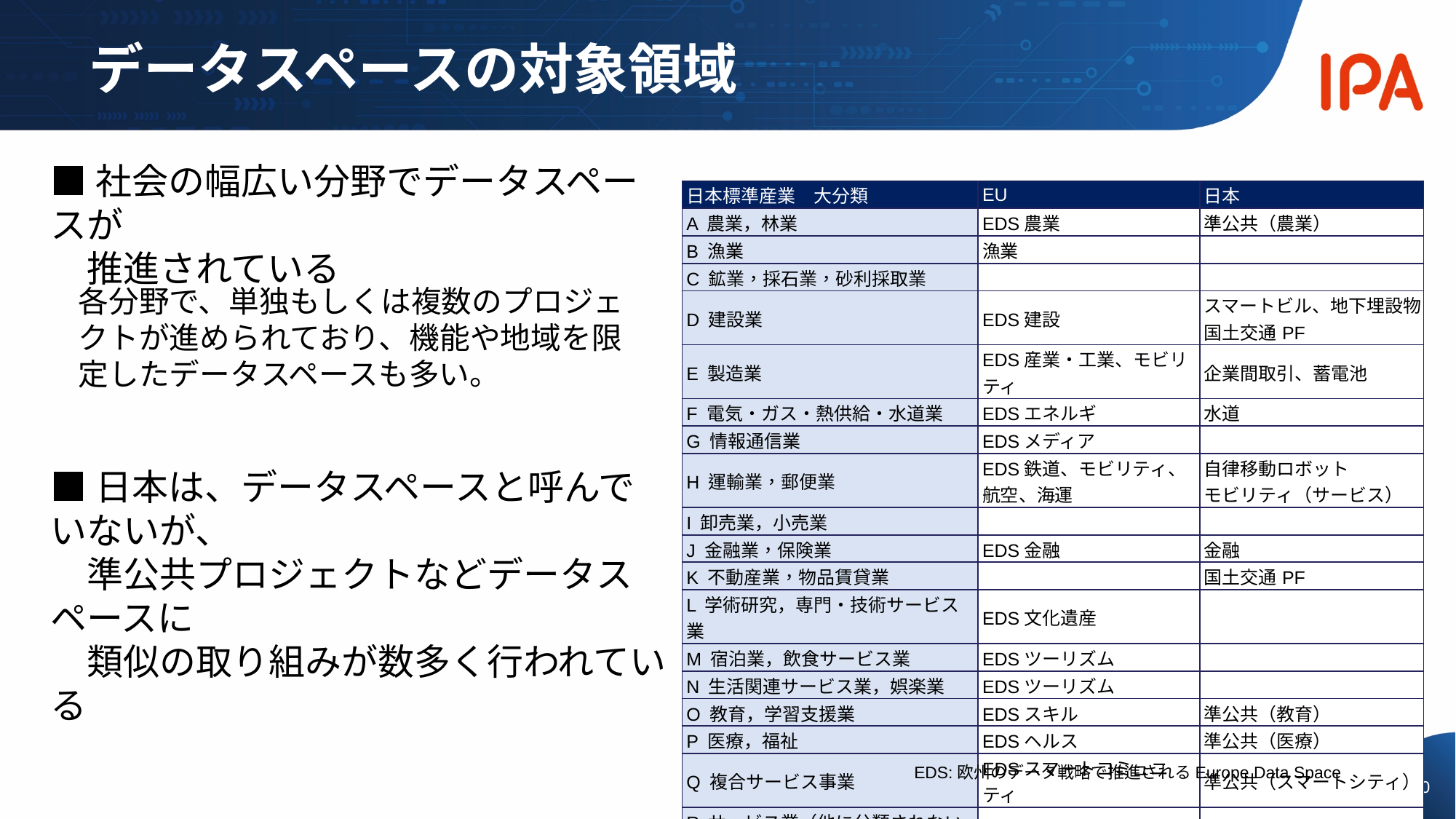

# データスペースの対象領域
■社会の幅広い分野でデータスペースが
　推進されている

■日本は、データスペースと呼んでいないが、
　準公共プロジェクトなどデータスペースに
　類似の取り組みが数多く行われている
| 日本標準産業　大分類 | EU | 日本 |
| --- | --- | --- |
| A 農業，林業 | EDS農業 | 準公共（農業） |
| B 漁業 | 漁業 |  |
| C 鉱業，採石業，砂利採取業 |  |  |
| D 建設業 | EDS建設 | スマートビル、地下埋設物 国土交通PF |
| E 製造業 | EDS産業・工業、モビリティ | 企業間取引、蓄電池 |
| F 電気・ガス・熱供給・水道業 | EDSエネルギ | 水道 |
| G 情報通信業 | EDSメディア |  |
| H 運輸業，郵便業 | EDS鉄道、モビリティ、 航空、海運 | 自律移動ロボット モビリティ（サービス） |
| I 卸売業，小売業 |  |  |
| J 金融業，保険業 | EDS金融 | 金融 |
| K 不動産業，物品賃貸業 |  | 国土交通PF |
| L 学術研究，専門・技術サービス業 | EDS文化遺産 |  |
| M 宿泊業，飲食サービス業 | EDSツーリズム |  |
| N 生活関連サービス業，娯楽業 | EDSツーリズム |  |
| O 教育，学習支援業 | EDSスキル | 準公共（教育） |
| P 医療，福祉 | EDSヘルス | 準公共（医療） |
| Q 複合サービス事業 | EDSスマートコミュニティ | 準公共（スマートシティ） |
| R サービス業（他に分類されないもの） |  |  |
| S 公務（他に分類されるものを除く） | EDS行政、 行政(法、調達、安全) | 公的個人認証 公共サービスメッシュ 準公共（防災） |
| T 分類不能の産業 | EDSグリーンディール | CFP　カーボンフットプリント |
各分野で、単独もしくは複数のプロジェクトが進められており、機能や地域を限定したデータスペースも多い。
EDS:欧州のデータ戦略で推進されるEurope Data Space
20